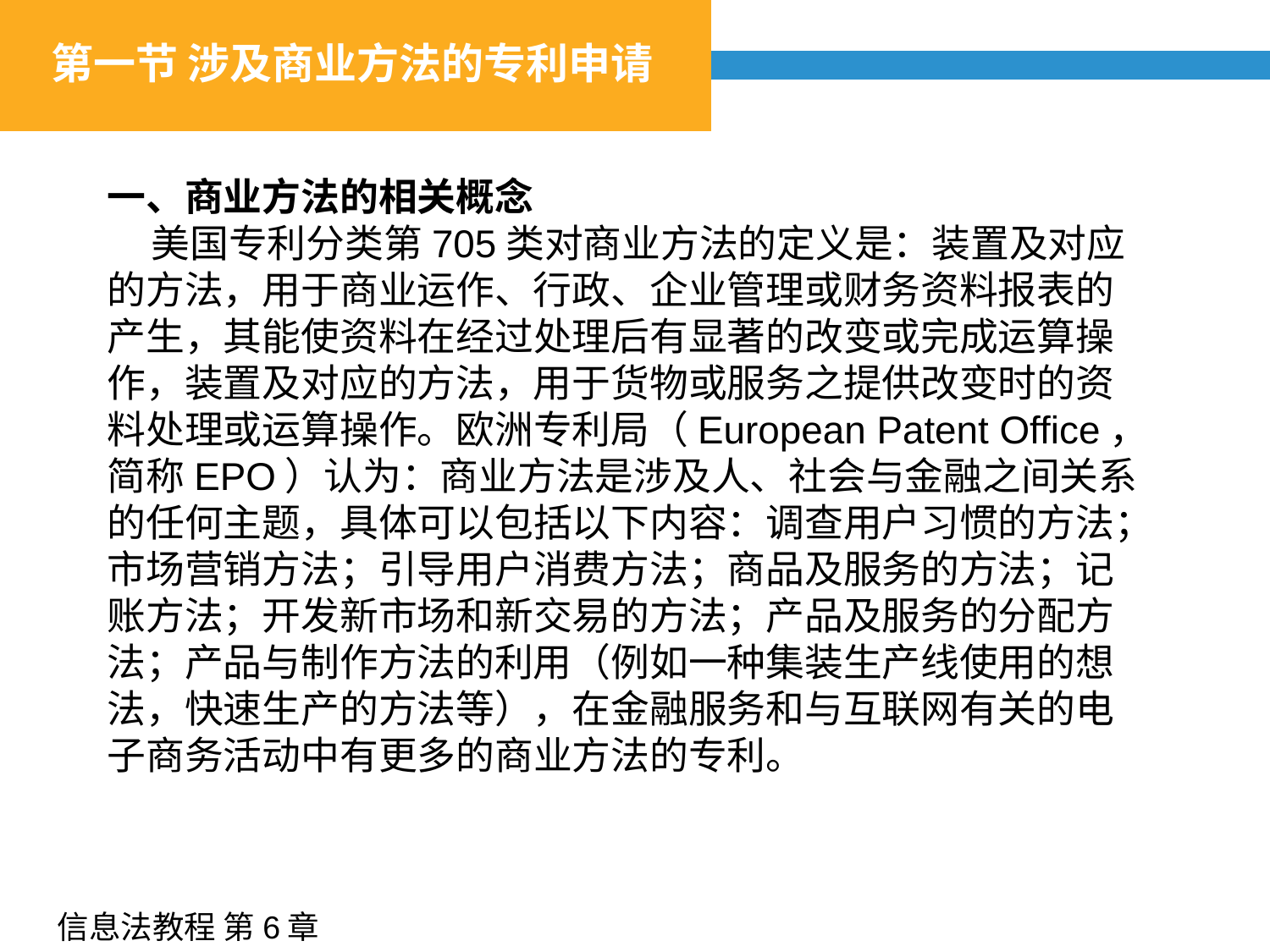

# 第一节 涉及商业方法的专利申请
一、商业方法的相关概念
    美国专利分类第705类对商业方法的定义是：装置及对应的方法，用于商业运作、行政、企业管理或财务资料报表的产生，其能使资料在经过处理后有显著的改变或完成运算操作，装置及对应的方法，用于货物或服务之提供改变时的资料处理或运算操作。欧洲专利局（European Patent Office，简称EPO）认为：商业方法是涉及人、社会与金融之间关系的任何主题，具体可以包括以下内容：调查用户习惯的方法；市场营销方法；引导用户消费方法；商品及服务的方法；记账方法；开发新市场和新交易的方法；产品及服务的分配方法；产品与制作方法的利用（例如一种集装生产线使用的想法，快速生产的方法等），在金融服务和与互联网有关的电子商务活动中有更多的商业方法的专利。
信息法教程 第6章